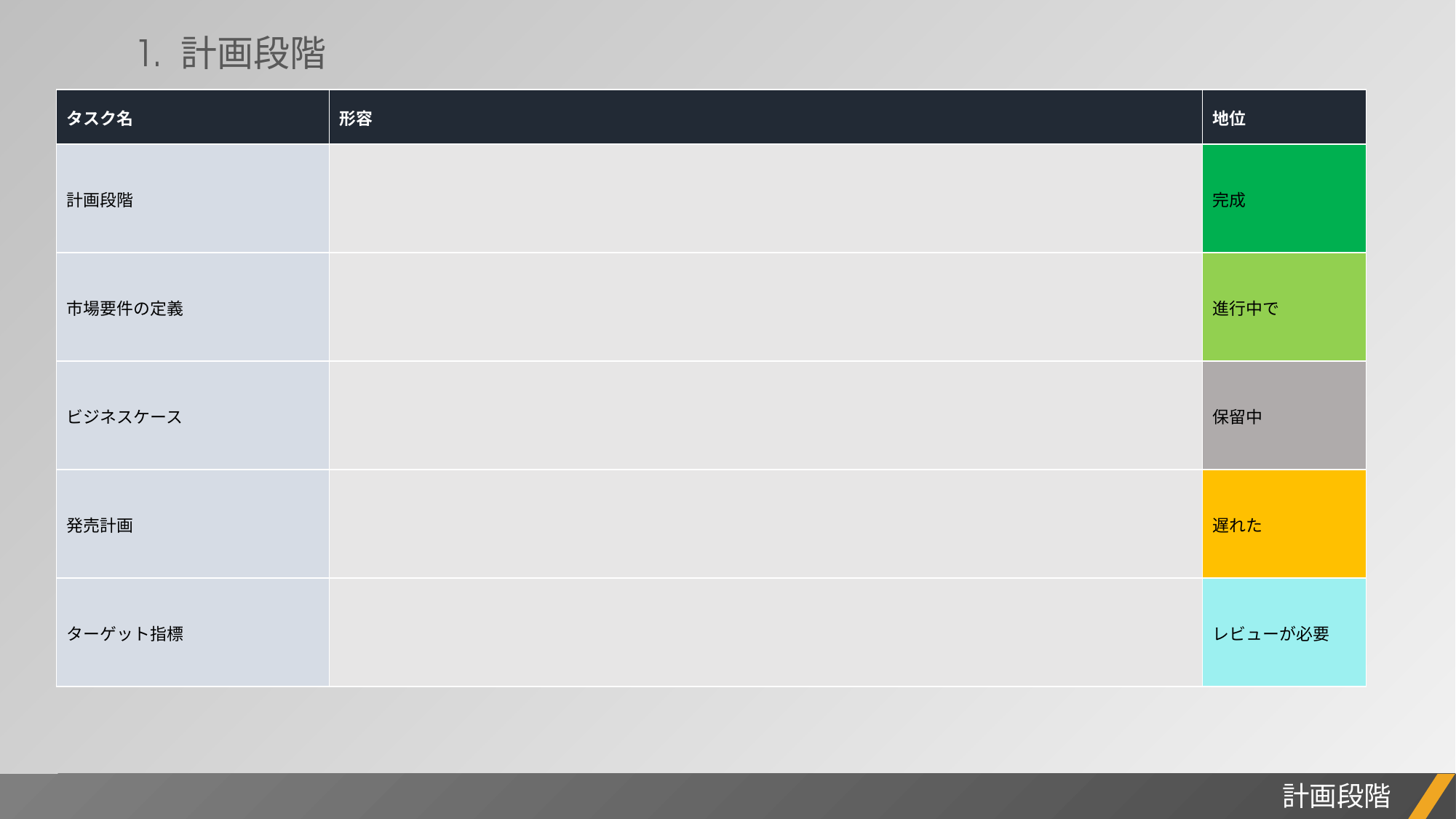

1. 計画段階
| タスク名 | 形容 | 地位 |
| --- | --- | --- |
| 計画段階 |  | 完成 |
| 市場要件の定義 |  | 進行中で |
| ビジネスケース |  | 保留中 |
| 発売計画 |  | 遅れた |
| ターゲット指標 |  | レビューが必要 |
プロジェクトレポート
計画段階